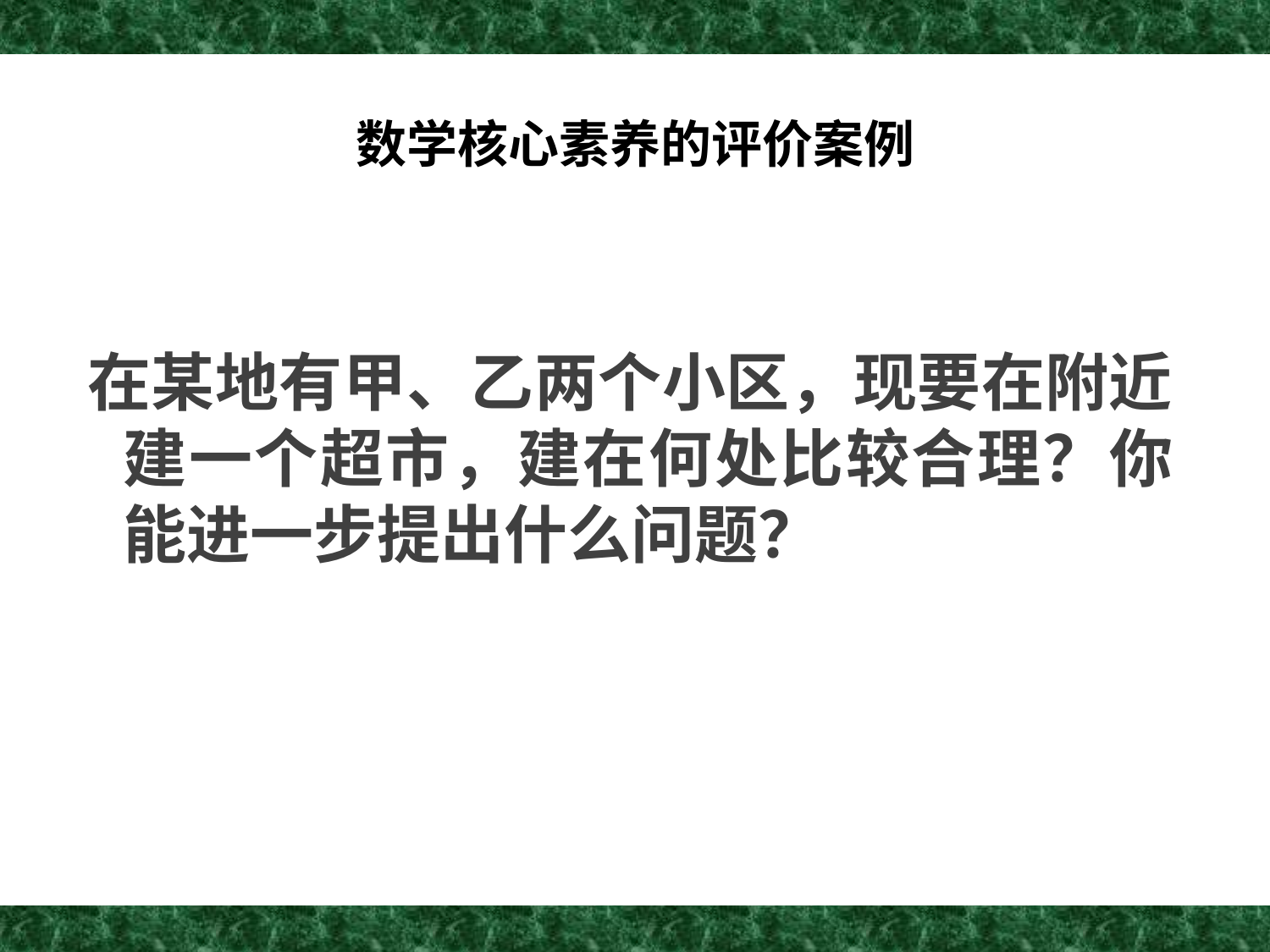

数学核心素养的评价案例
在某地有甲、乙两个小区，现要在附近建一个超市，建在何处比较合理？你能进一步提出什么问题？